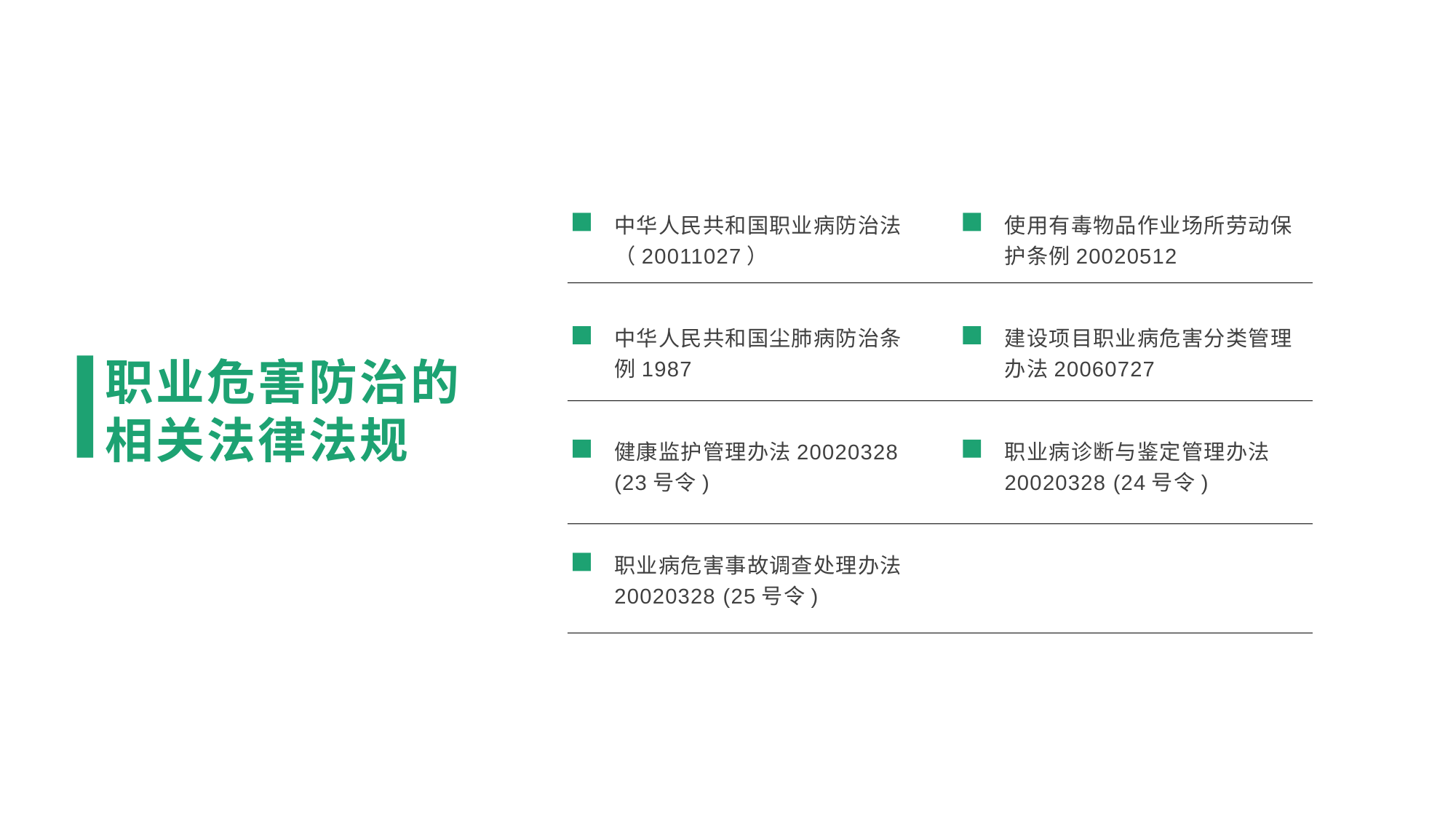

中华人民共和国职业病防治法（20011027）
使用有毒物品作业场所劳动保护条例20020512

职业危害防治的相关法律法规
中华人民共和国尘肺病防治条例1987
建设项目职业病危害分类管理办法20060727

健康监护管理办法20020328 (23号令)
职业病诊断与鉴定管理办法20020328 (24号令)

职业病危害事故调查处理办法20020328 (25号令)